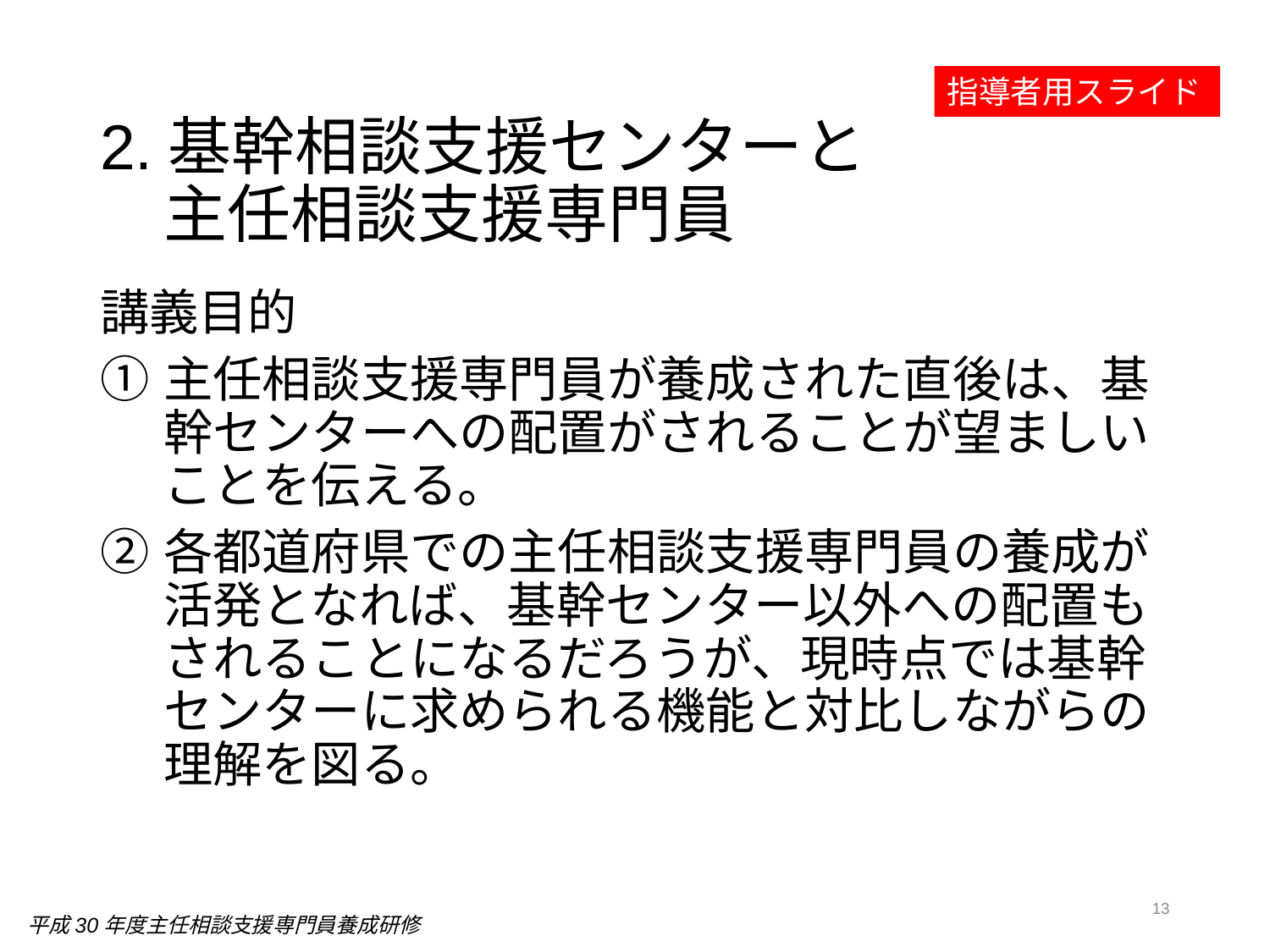

指導者用スライド
# 2.基幹相談支援センターと 　主任相談支援専門員
講義目的
主任相談支援専門員が養成された直後は、基幹センターへの配置がされることが望ましいことを伝える。
各都道府県での主任相談支援専門員の養成が活発となれば、基幹センター以外への配置もされることになるだろうが、現時点では基幹センターに求められる機能と対比しながらの理解を図る。
13
平成30年度主任相談支援専門員養成研修